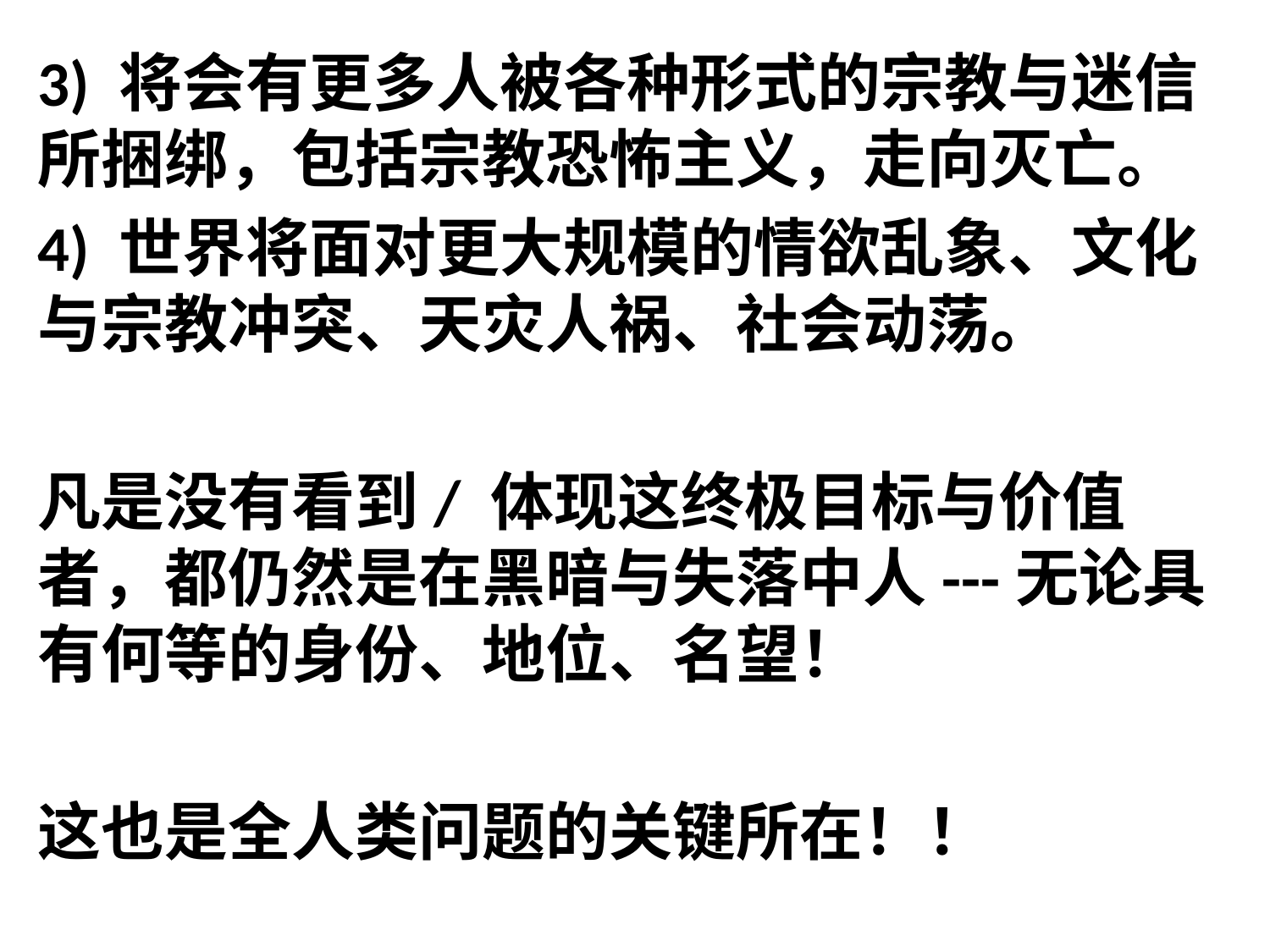

3) 将会有更多人被各种形式的宗教与迷信所捆绑，包括宗教恐怖主义，走向灭亡。
4) 世界将面对更大规模的情欲乱象、文化与宗教冲突、天灾人祸、社会动荡。

凡是没有看到/ 体现这终极目标与价值者，都仍然是在黑暗与失落中人---无论具有何等的身份、地位、名望！

这也是全人类问题的关键所在！！